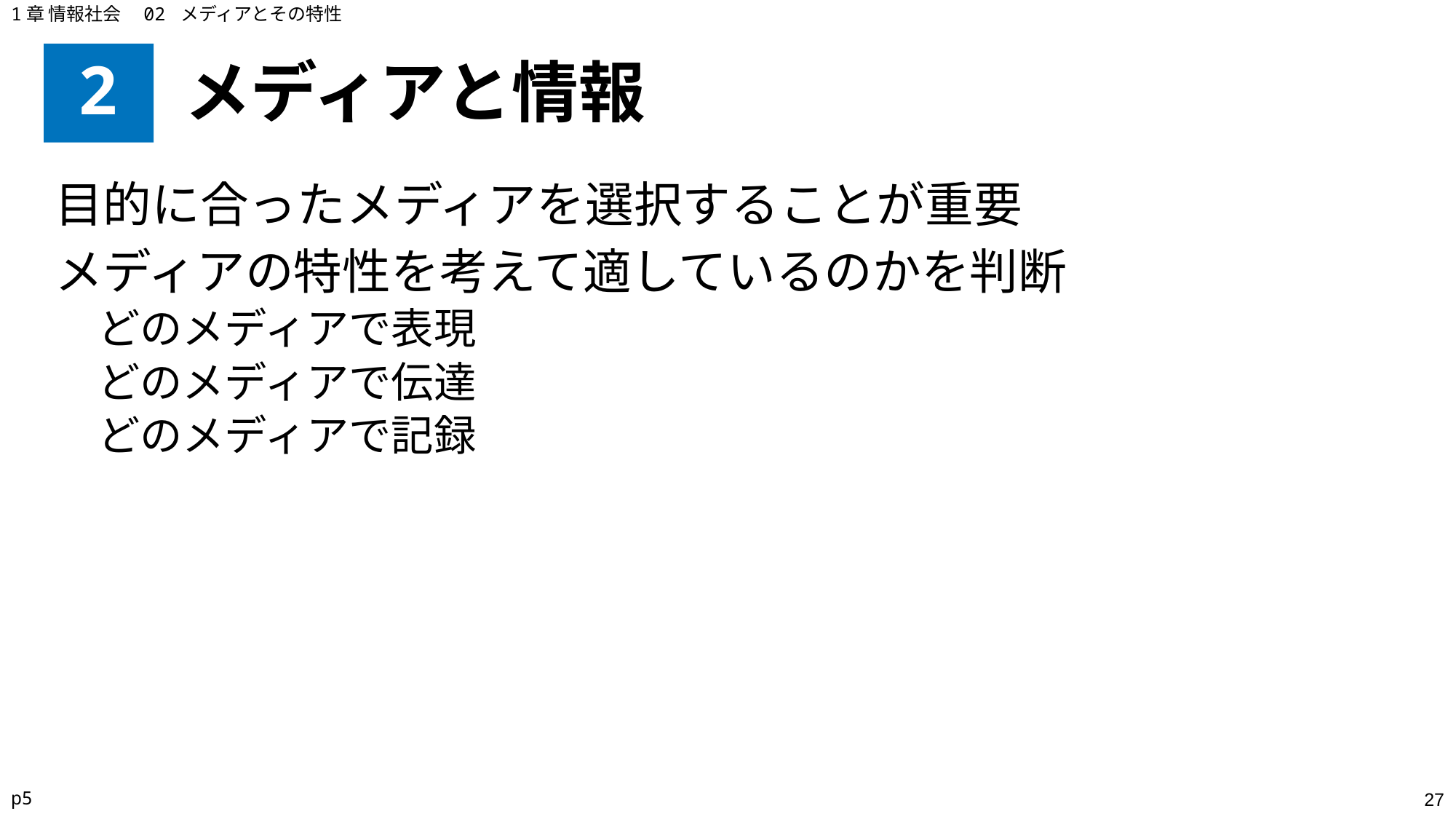

1章 情報社会　02 メディアとその特性

# 2
メディアと情報
目的に合ったメディアを選択することが重要
メディアの特性を考えて適しているのかを判断
どのメディアで表現
どのメディアで伝達
どのメディアで記録

p5
27